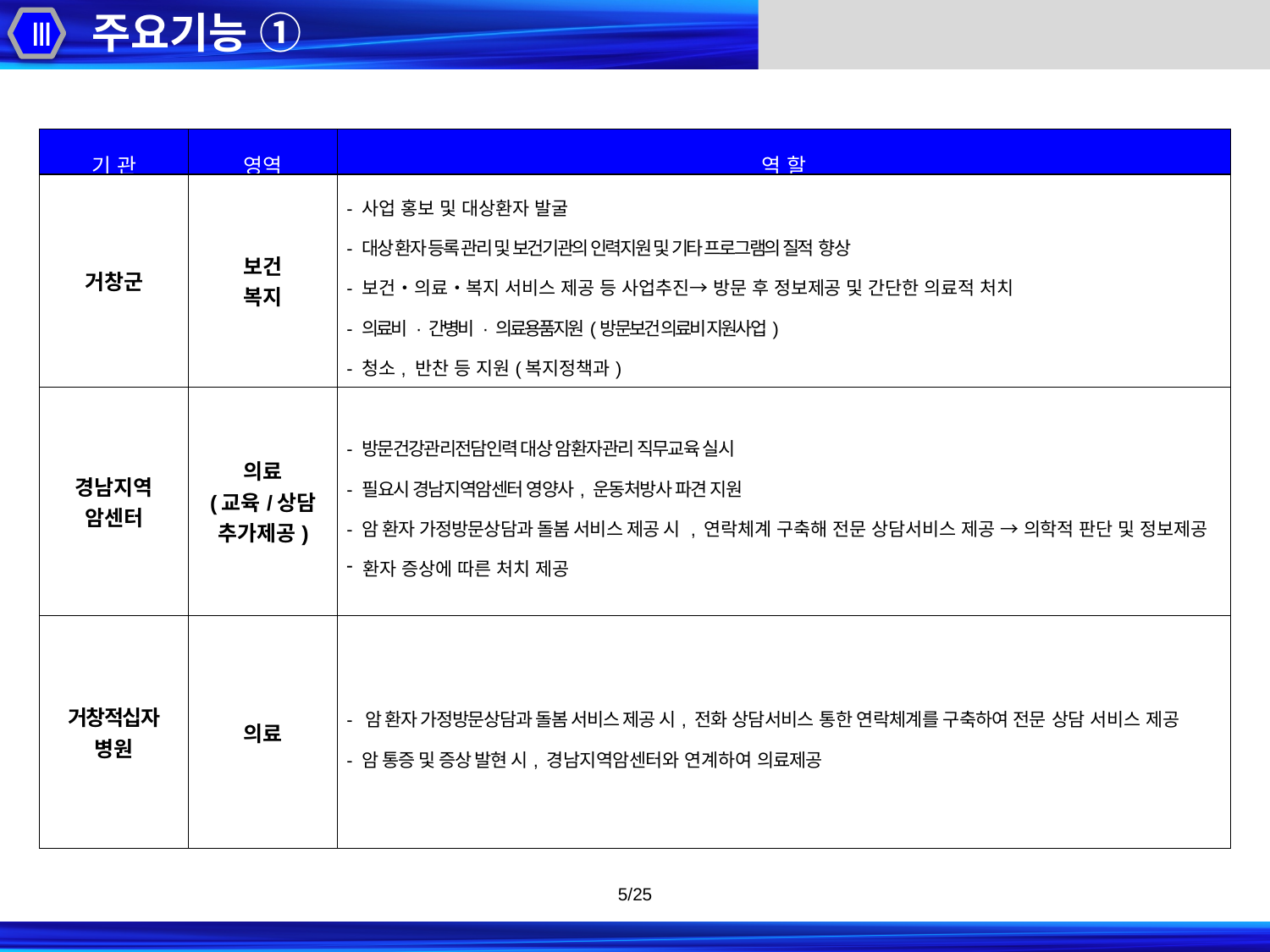

주요기능 ①

Ⅲ
| 기 관 | 영역 | 역 할 |
| --- | --- | --- |
| 거창군 | 보건 복지 | - 사업 홍보 및 대상환자 발굴 - 대상 환자 등록 관리 및 보건기관의 인력지원 및 기타 프로그램의 질적 향상 - 보건‧의료‧복지 서비스 제공 등 사업추진→ 방문 후 정보제공 및 간단한 의료적 처치 - 의료비 · 간병비 · 의료용품지원(방문보건 의료비 지원사업) - 청소, 반찬 등 지원(복지정책과) |
| 경남지역 암센터 | 의료 (교육/상담 추가제공) | - 방문건강관리전담인력 대상 암환자관리 직무교육 실시 - 필요시 경남지역암센터 영양사, 운동처방사 파견 지원 - 암 환자 가정방문상담과 돌봄 서비스 제공 시 , 연락체계 구축해 전문 상담서비스 제공 → 의학적 판단 및 정보제공 환자 증상에 따른 처치 제공 |
| 거창적십자 병원 | 의료 | - 암 환자 가정방문상담과 돌봄 서비스 제공 시, 전화 상담서비스 통한 연락체계를 구축하여 전문 상담 서비스 제공 - 암 통증 및 증상 발현 시, 경남지역암센터와 연계하여 의료제공 |
5/25